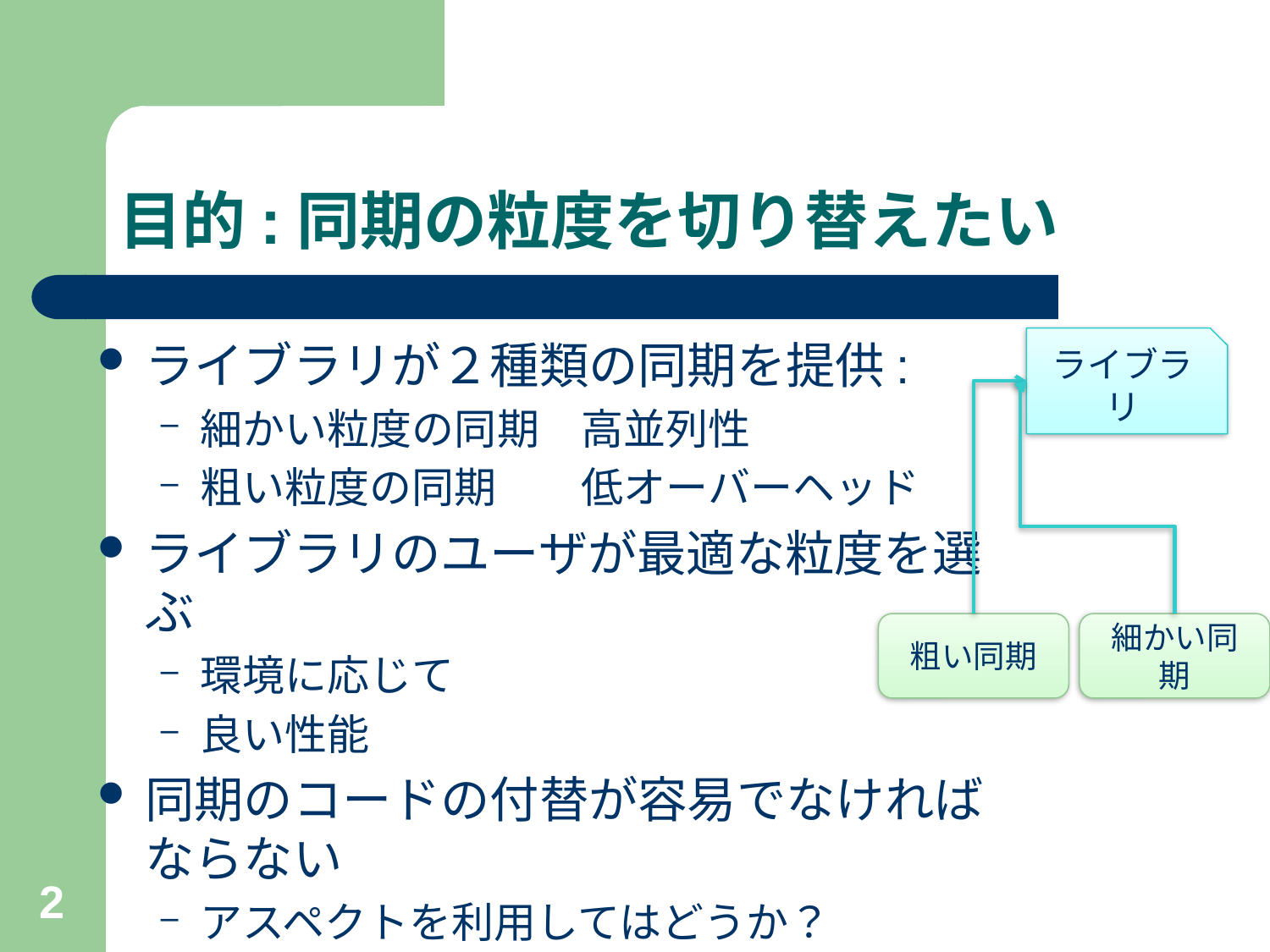

# 目的:同期の粒度を切り替えたい
ライブラリが２種類の同期を提供:
細かい粒度の同期	高並列性
粗い粒度の同期	低オーバーヘッド
ライブラリのユーザが最適な粒度を選ぶ
環境に応じて
良い性能
同期のコードの付替が容易でなければならない
アスペクトを利用してはどうか？
ライブラリ
粗い同期
細かい同期
2